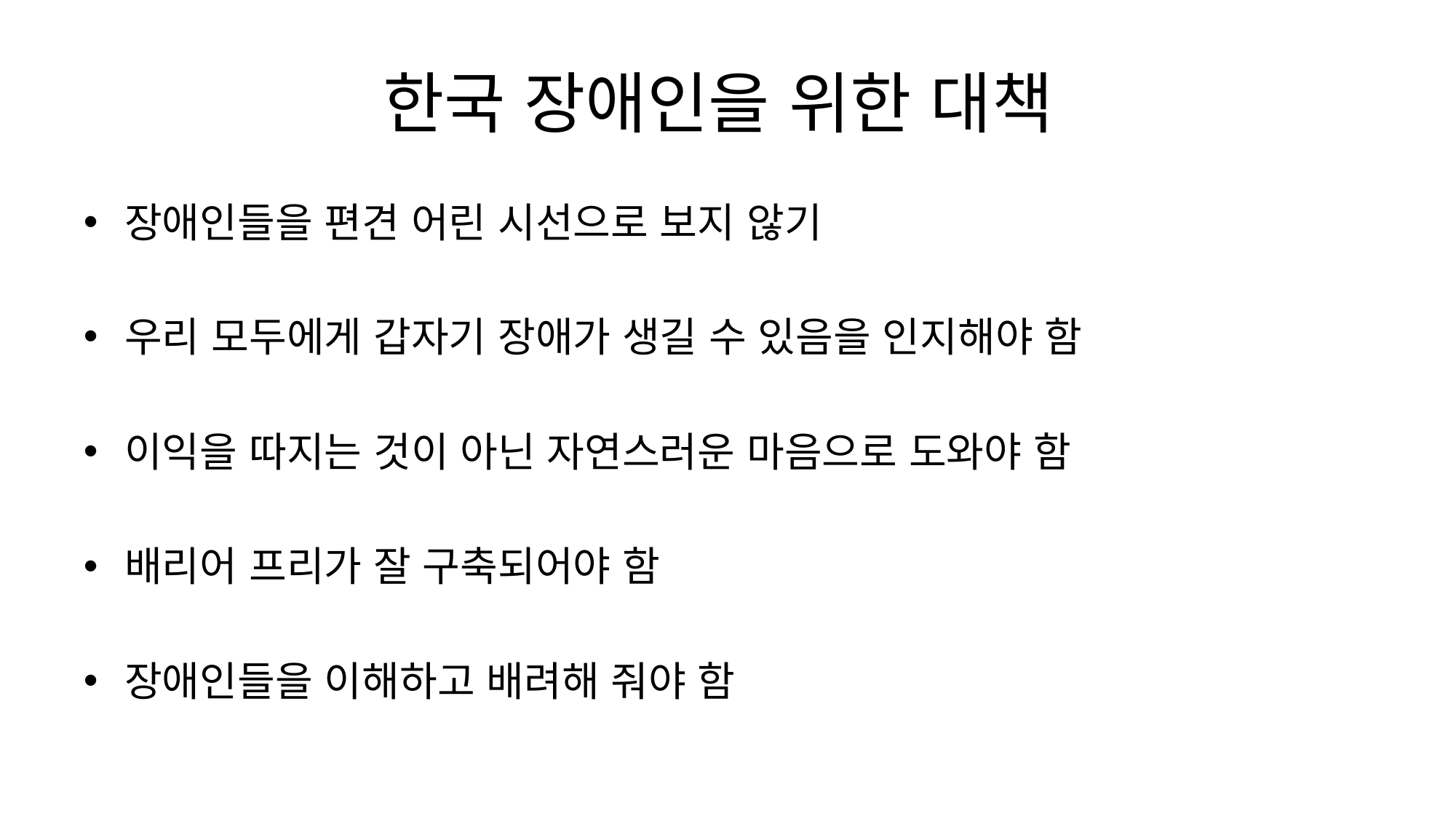

# 한국 장애인을 위한 대책
장애인들을 편견 어린 시선으로 보지 않기

우리 모두에게 갑자기 장애가 생길 수 있음을 인지해야 함

이익을 따지는 것이 아닌 자연스러운 마음으로 도와야 함

배리어 프리가 잘 구축되어야 함

장애인들을 이해하고 배려해 줘야 함